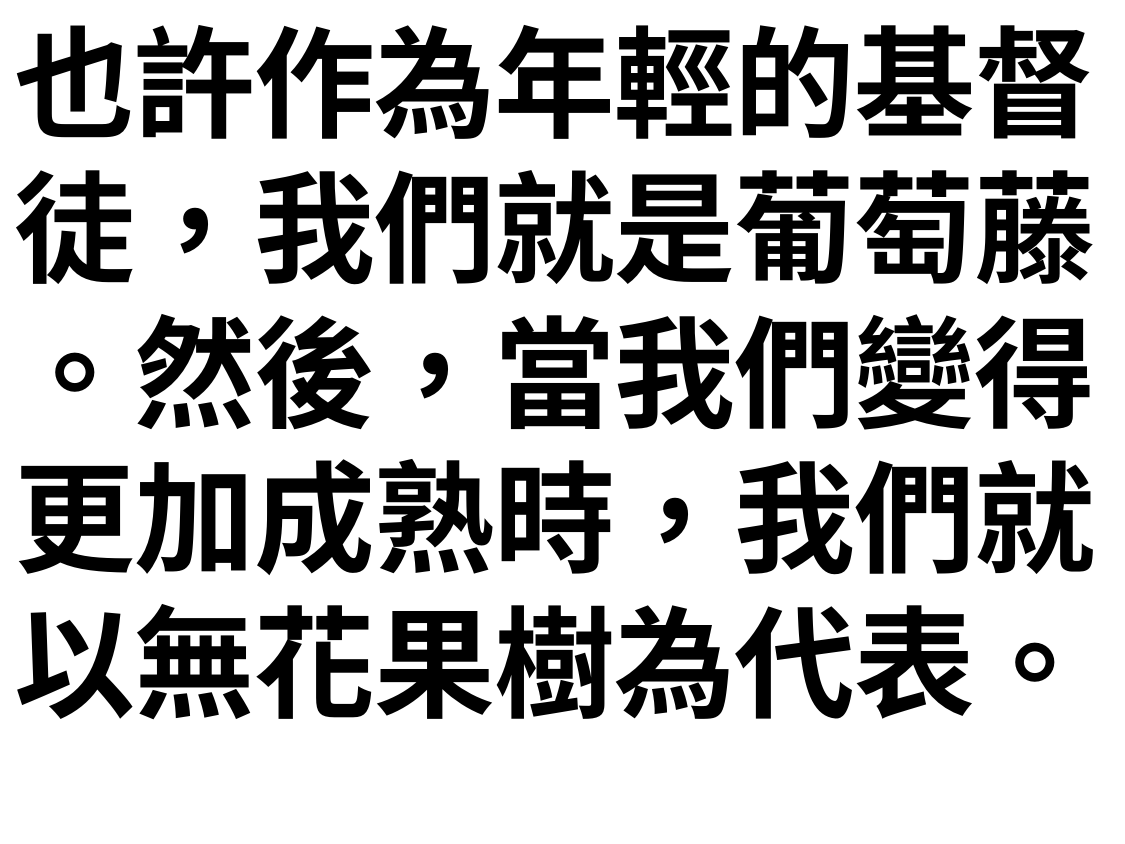

也許作為年輕的基督徒，我們就是葡萄藤
。然後，當我們變得更加成熟時，我們就以無花果樹為代表。